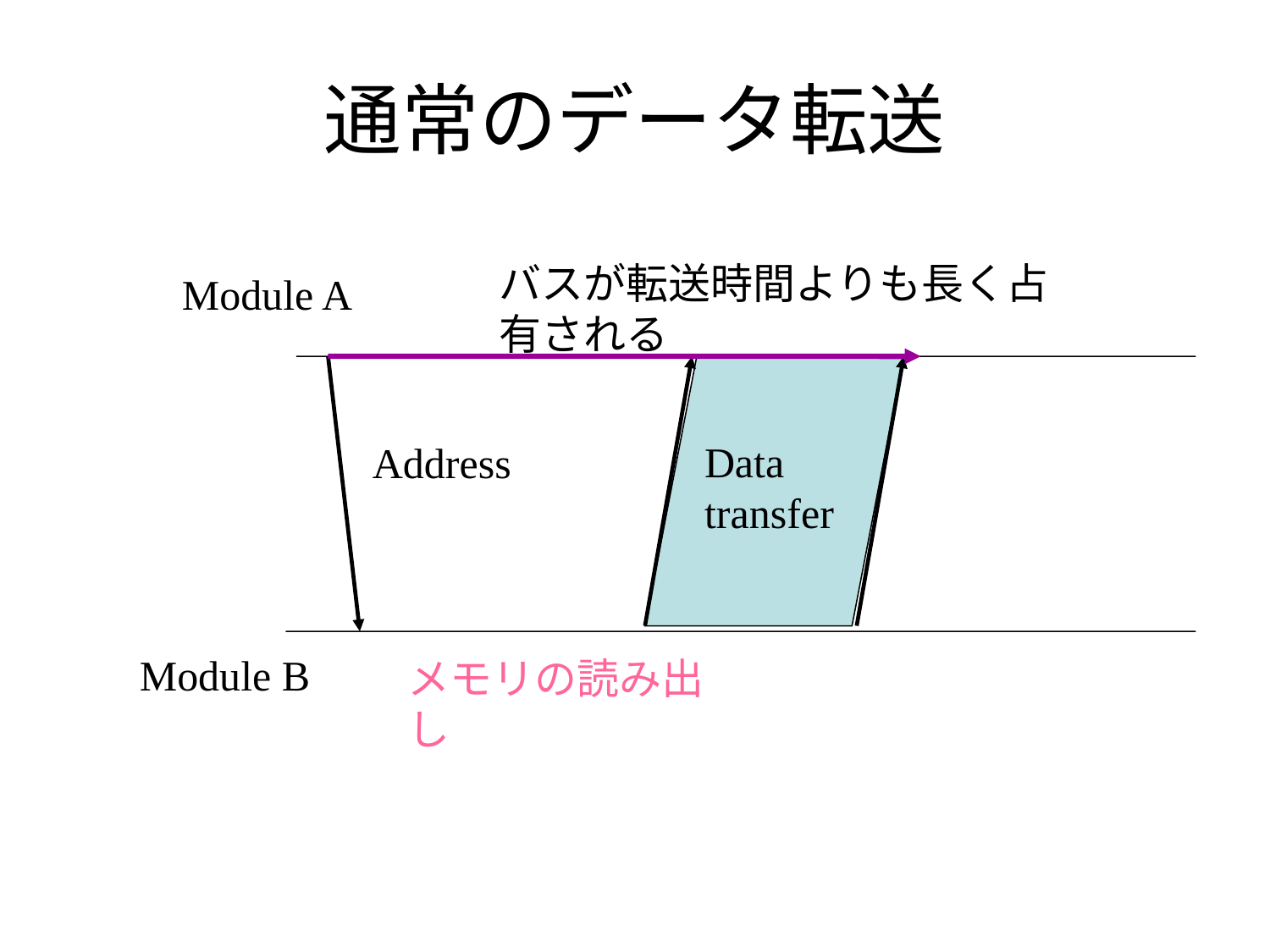

# 通常のデータ転送
バスが転送時間よりも長く占有される

Module A

Address

Data transfer

Module B
メモリの読み出し